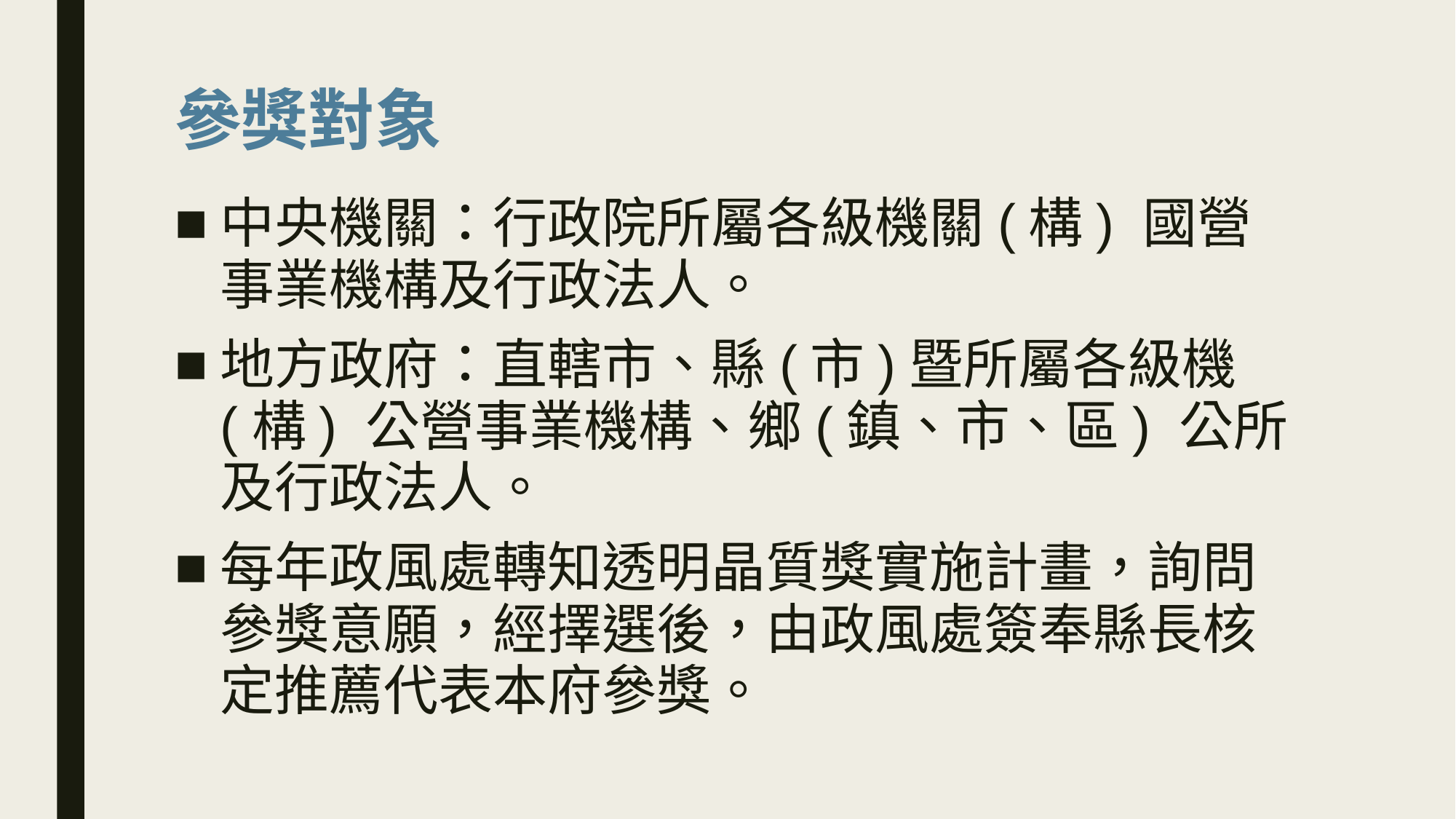

# 參獎對象
中央機關：行政院所屬各級機關(構) 國營事業機構及行政法人。
地方政府：直轄市、縣(市)暨所屬各級機(構) 公營事業機構、鄉(鎮、市、區) 公所及行政法人。
每年政風處轉知透明晶質獎實施計畫，詢問參獎意願，經擇選後，由政風處簽奉縣長核定推薦代表本府參獎。